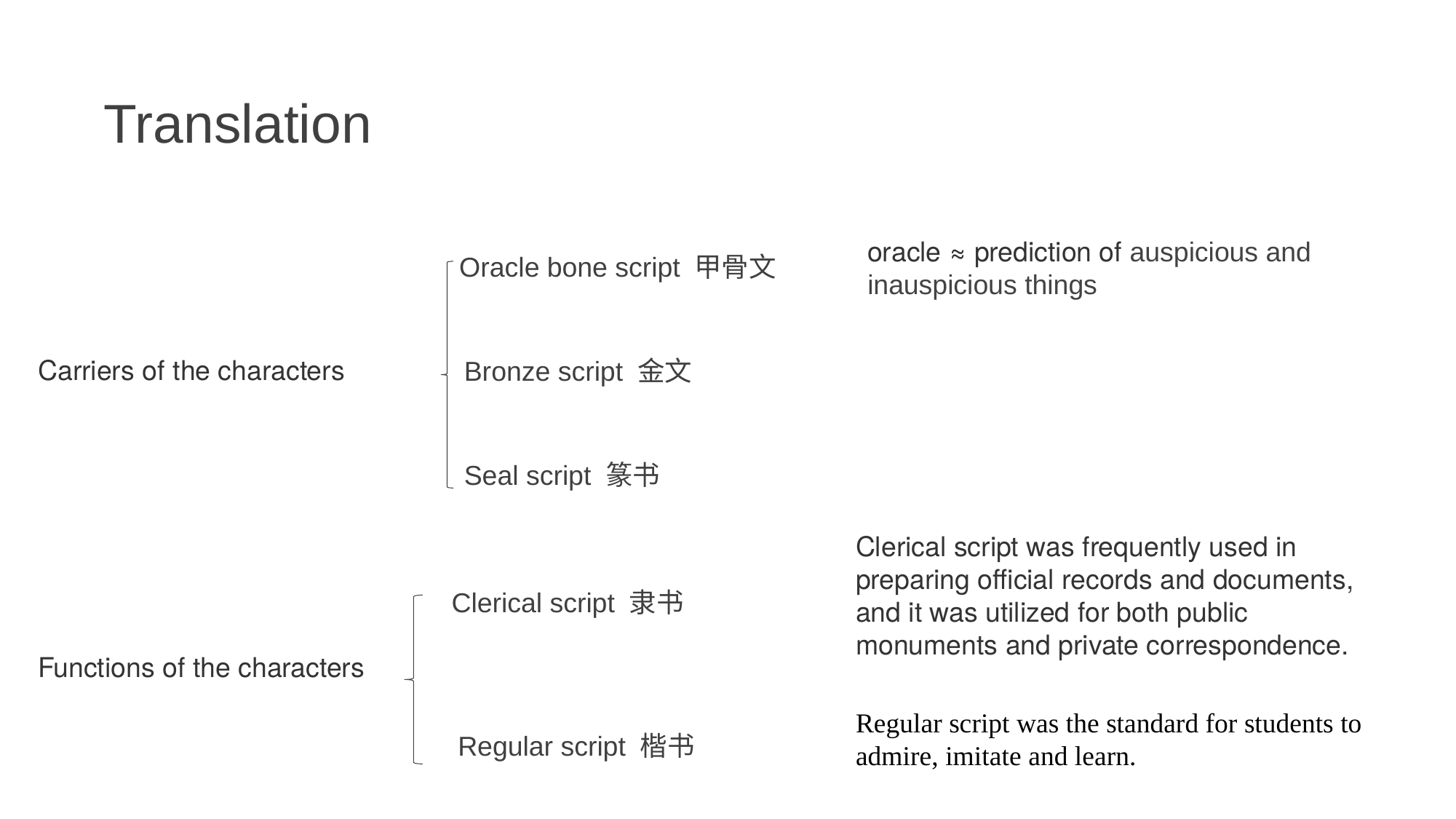

Translation
oracle ≈ prediction of auspicious and inauspicious things
 Oracle bone script 甲骨文

Bronze script 金文
Carriers of the characters
Seal script 篆书
Clerical script was frequently used in preparing official records and documents, and it was utilized for both public monuments and private correspondence.
Clerical script 隶书

Functions of the characters
Regular script 楷书
Regular script was the standard for students to admire, imitate and learn.